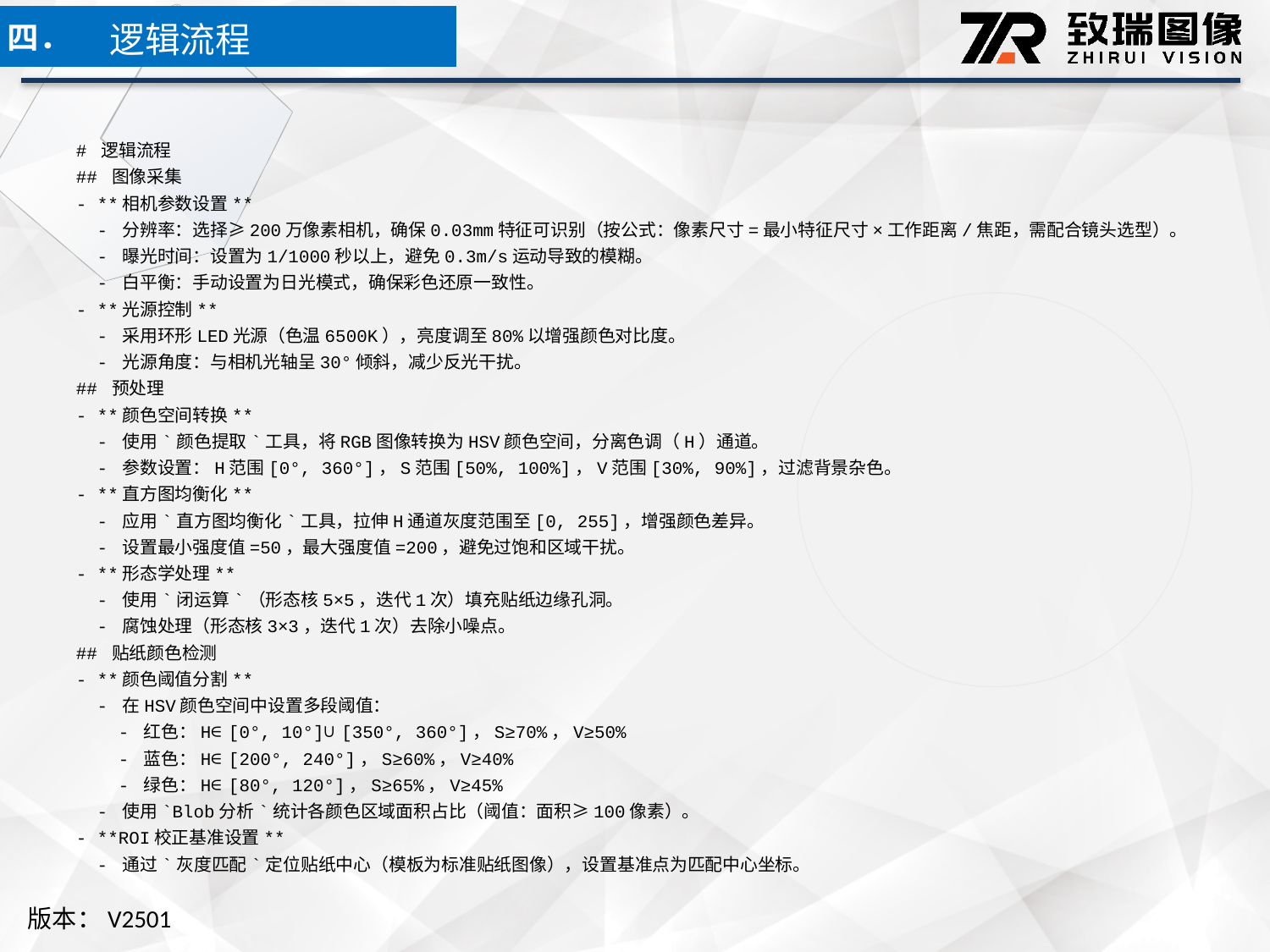

逻辑流程
四．

# 逻辑流程
## 图像采集
- **相机参数设置**
  - 分辨率：选择≥200万像素相机，确保0.03mm特征可识别（按公式：像素尺寸=最小特征尺寸×工作距离/焦距，需配合镜头选型）。
  - 曝光时间：设置为1/1000秒以上，避免0.3m/s运动导致的模糊。
  - 白平衡：手动设置为日光模式，确保彩色还原一致性。
- **光源控制**
  - 采用环形LED光源（色温6500K），亮度调至80%以增强颜色对比度。
  - 光源角度：与相机光轴呈30°倾斜，减少反光干扰。
## 预处理
- **颜色空间转换**
  - 使用`颜色提取`工具，将RGB图像转换为HSV颜色空间，分离色调（H）通道。
  - 参数设置：H范围[0°, 360°]，S范围[50%, 100%]，V范围[30%, 90%]，过滤背景杂色。
- **直方图均衡化**
  - 应用`直方图均衡化`工具，拉伸H通道灰度范围至[0, 255]，增强颜色差异。
  - 设置最小强度值=50，最大强度值=200，避免过饱和区域干扰。
- **形态学处理**
  - 使用`闭运算`（形态核5×5，迭代1次）填充贴纸边缘孔洞。
  - 腐蚀处理（形态核3×3，迭代1次）去除小噪点。
## 贴纸颜色检测
- **颜色阈值分割**
  - 在HSV颜色空间中设置多段阈值：
    - 红色：H∈[0°, 10°]∪[350°, 360°]，S≥70%，V≥50%
    - 蓝色：H∈[200°, 240°]，S≥60%，V≥40%
    - 绿色：H∈[80°, 120°]，S≥65%，V≥45%
  - 使用`Blob分析`统计各颜色区域面积占比（阈值：面积≥100像素）。
- **ROI校正基准设置**
  - 通过`灰度匹配`定位贴纸中心（模板为标准贴纸图像），设置基准点为匹配中心坐标。